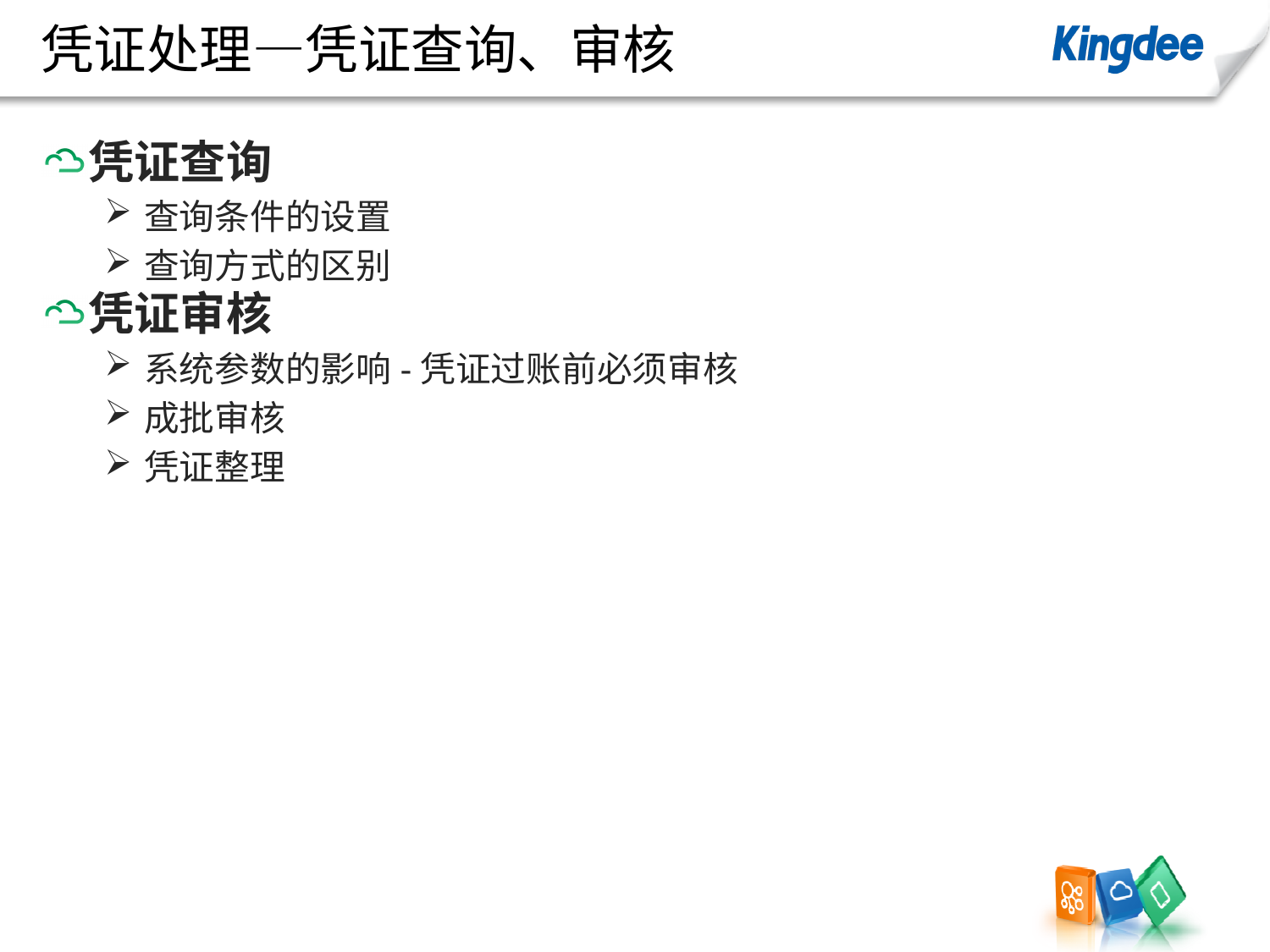

# 凭证处理—凭证查询、审核
凭证查询
查询条件的设置
查询方式的区别
凭证审核
系统参数的影响-凭证过账前必须审核
成批审核
凭证整理